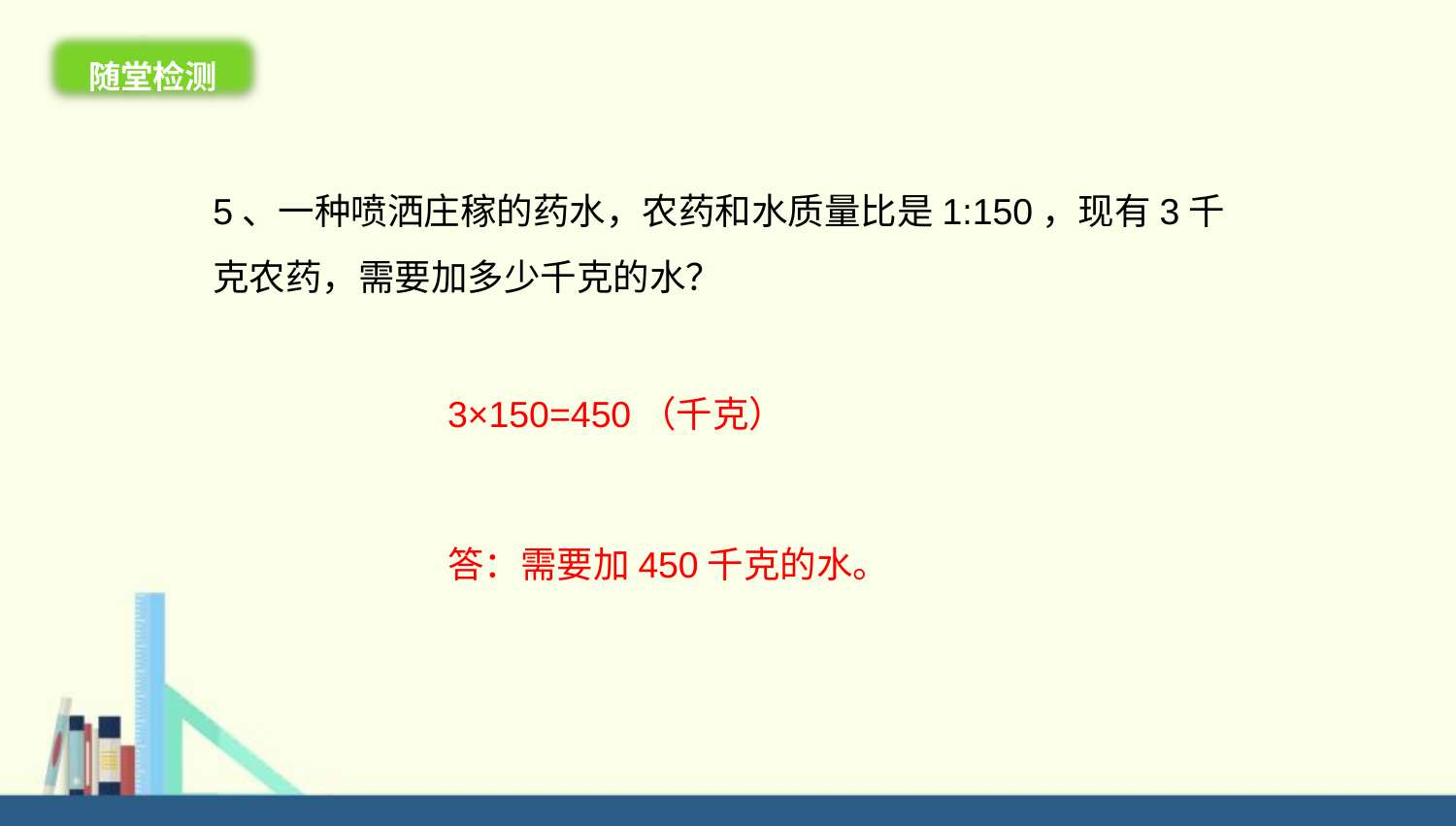

随堂检测
5、一种喷洒庄稼的药水，农药和水质量比是1:150，现有3千克农药，需要加多少千克的水？
3×150=450（千克）
答：需要加450千克的水。